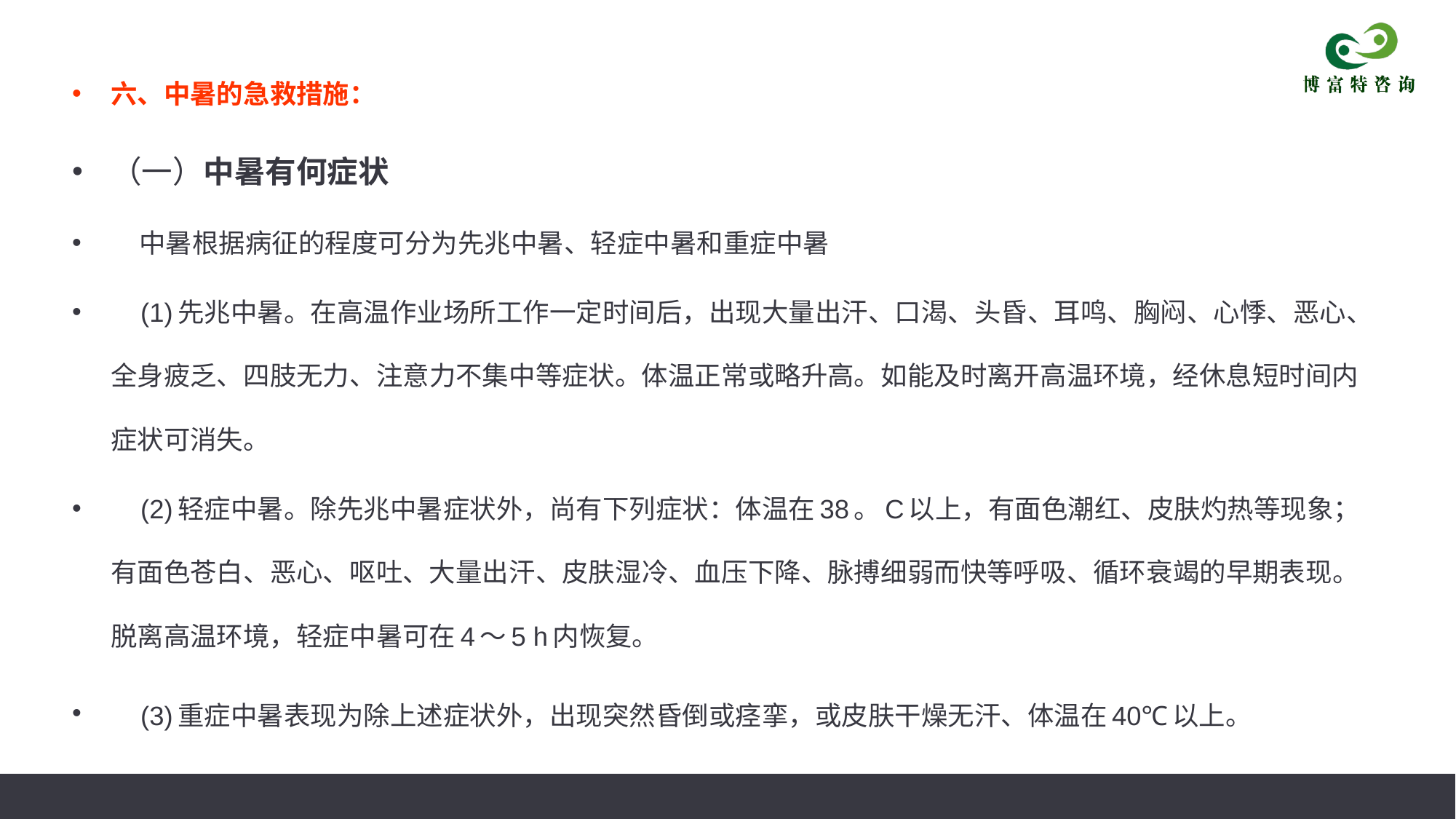

六、中暑的急救措施：
（一）中暑有何症状
    中暑根据病征的程度可分为先兆中暑、轻症中暑和重症中暑
    (1)先兆中暑。在高温作业场所工作一定时间后，出现大量出汗、口渴、头昏、耳鸣、胸闷、心悸、恶心、全身疲乏、四肢无力、注意力不集中等症状。体温正常或略升高。如能及时离开高温环境，经休息短时间内症状可消失。
    (2)轻症中暑。除先兆中暑症状外，尚有下列症状：体温在38。C以上，有面色潮红、皮肤灼热等现象；有面色苍白、恶心、呕吐、大量出汗、皮肤湿冷、血压下降、脉搏细弱而快等呼吸、循环衰竭的早期表现。脱离高温环境，轻症中暑可在4～5 h内恢复。
    (3)重症中暑表现为除上述症状外，出现突然昏倒或痉挛，或皮肤干燥无汗、体温在40℃以上。